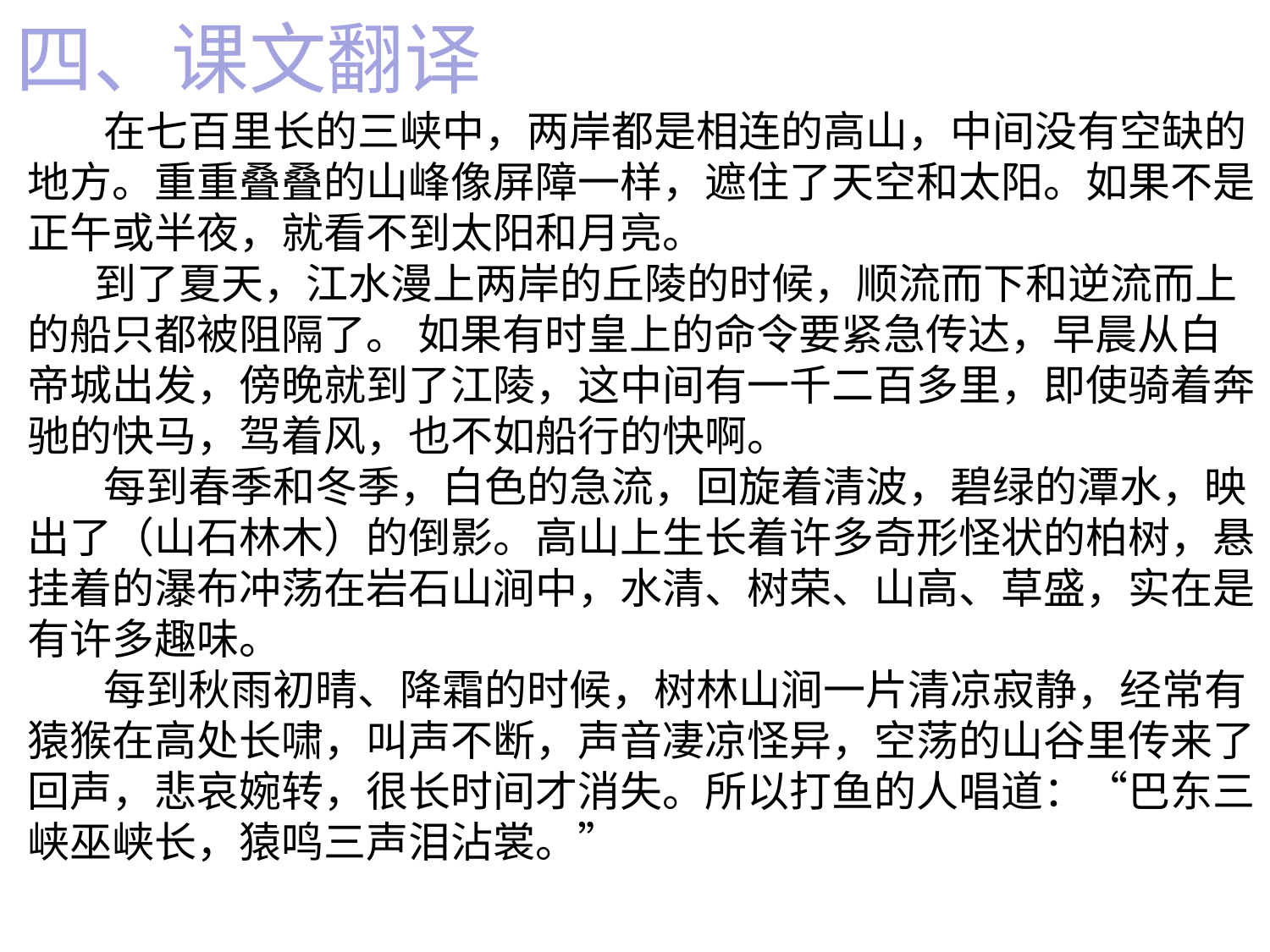

# 四、课文翻译
       在七百里长的三峡中，两岸都是相连的高山，中间没有空缺的地方。重重叠叠的山峰像屏障一样，遮住了天空和太阳。如果不是正午或半夜，就看不到太阳和月亮。
      到了夏天，江水漫上两岸的丘陵的时候，顺流而下和逆流而上的船只都被阻隔了。 如果有时皇上的命令要紧急传达，早晨从白帝城出发，傍晚就到了江陵，这中间有一千二百多里，即使骑着奔驰的快马，驾着风，也不如船行的快啊。
       每到春季和冬季，白色的急流，回旋着清波，碧绿的潭水，映出了（山石林木）的倒影。高山上生长着许多奇形怪状的柏树，悬挂着的瀑布冲荡在岩石山涧中，水清、树荣、山高、草盛，实在是有许多趣味。
       每到秋雨初晴、降霜的时候，树林山涧一片清凉寂静，经常有猿猴在高处长啸，叫声不断，声音凄凉怪异，空荡的山谷里传来了回声，悲哀婉转，很长时间才消失。所以打鱼的人唱道：“巴东三峡巫峡长，猿鸣三声泪沾裳。”